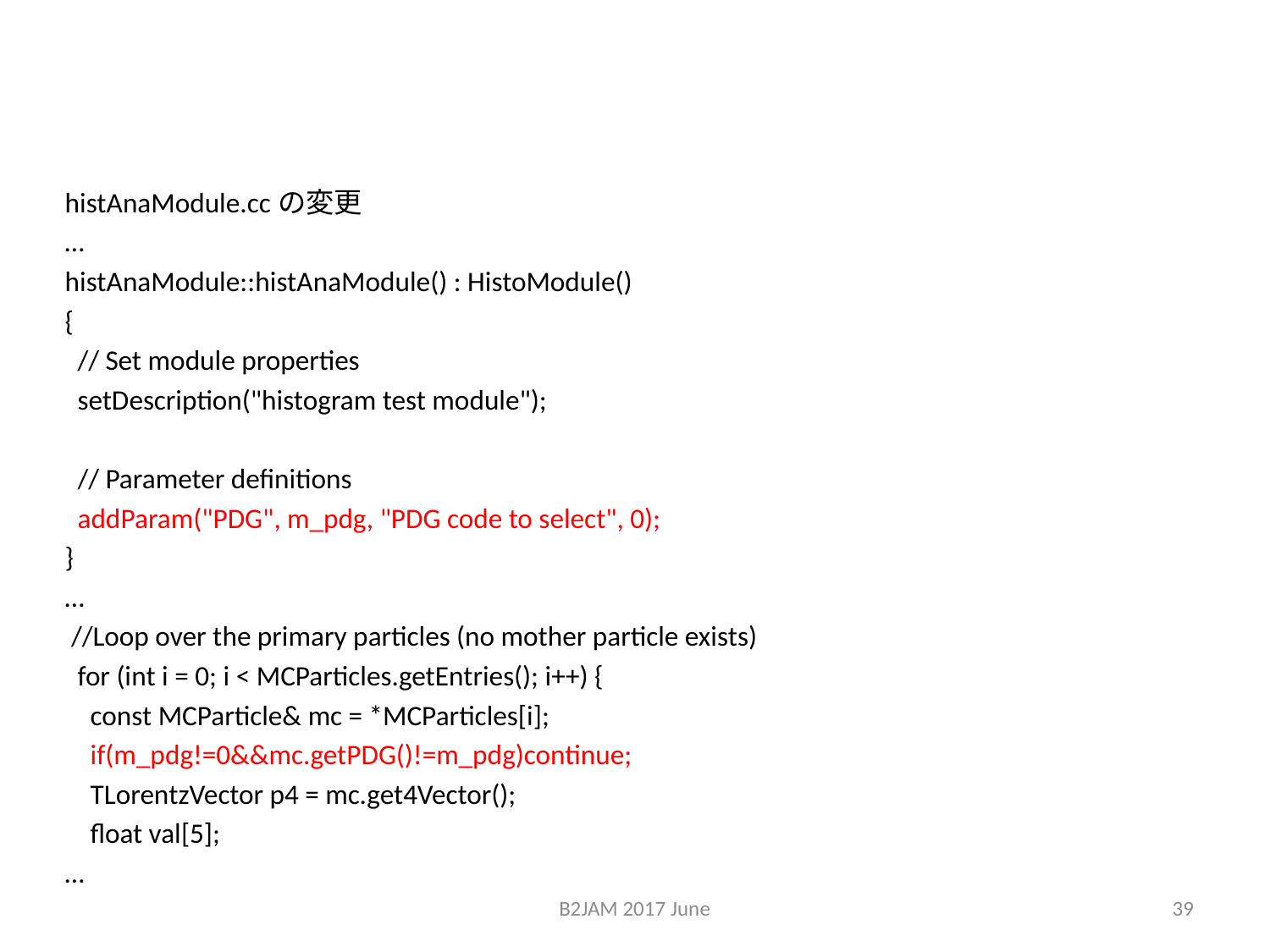

#
histAnaModule.ccの変更
…
histAnaModule::histAnaModule() : HistoModule()
{
  // Set module properties
  setDescription("histogram test module");

  // Parameter definitions
  addParam("PDG", m_pdg, "PDG code to select", 0);
}
…
 //Loop over the primary particles (no mother particle exists)
  for (int i = 0; i < MCParticles.getEntries(); i++) {
    const MCParticle& mc = *MCParticles[i];
    if(m_pdg!=0&&mc.getPDG()!=m_pdg)continue;
    TLorentzVector p4 = mc.get4Vector();
    float val[5];
…
B2JAM 2017 June
39